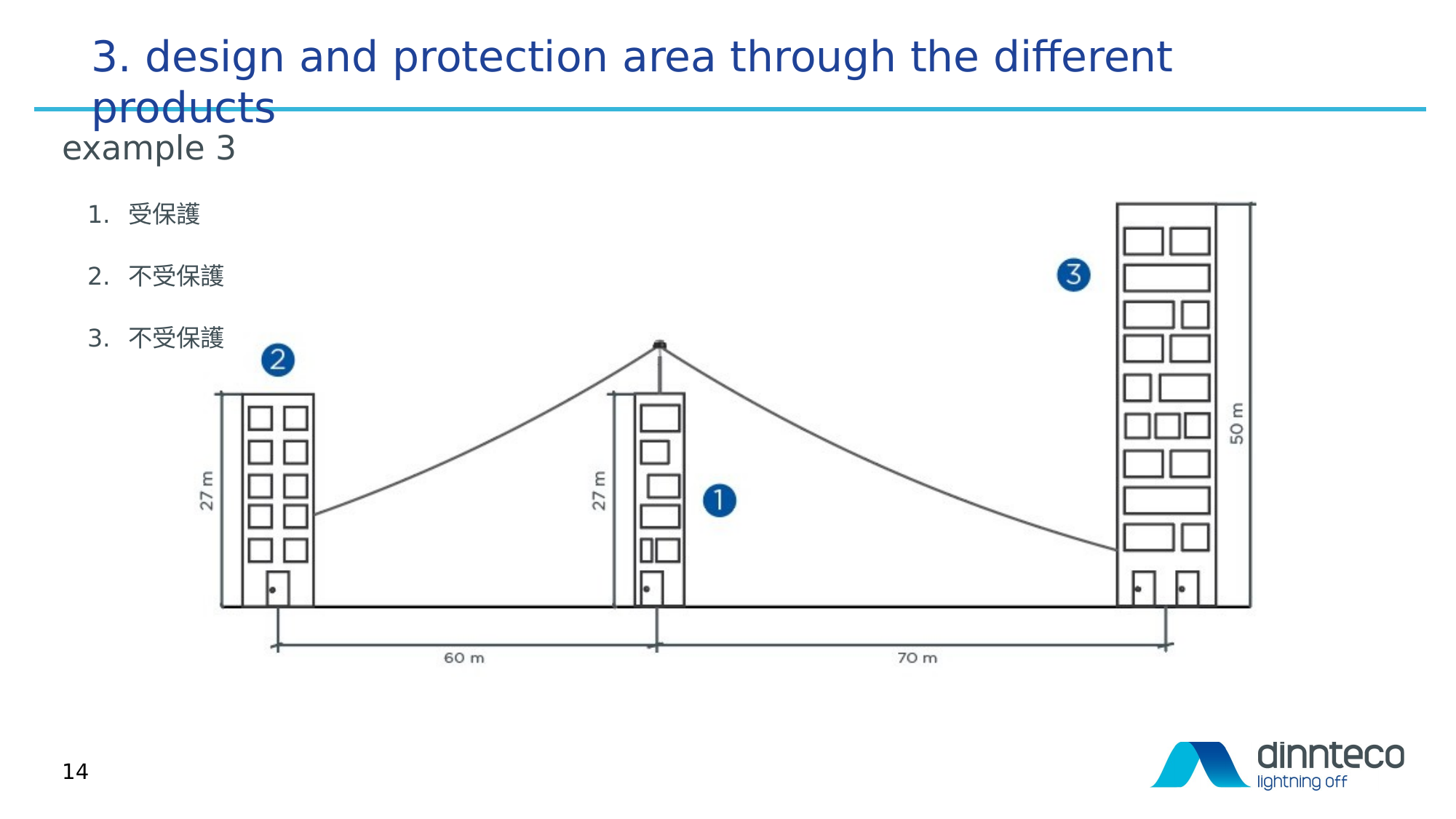

# 3. design and protection area through the different products

example 3
受保護
不受保護
不受保護

14